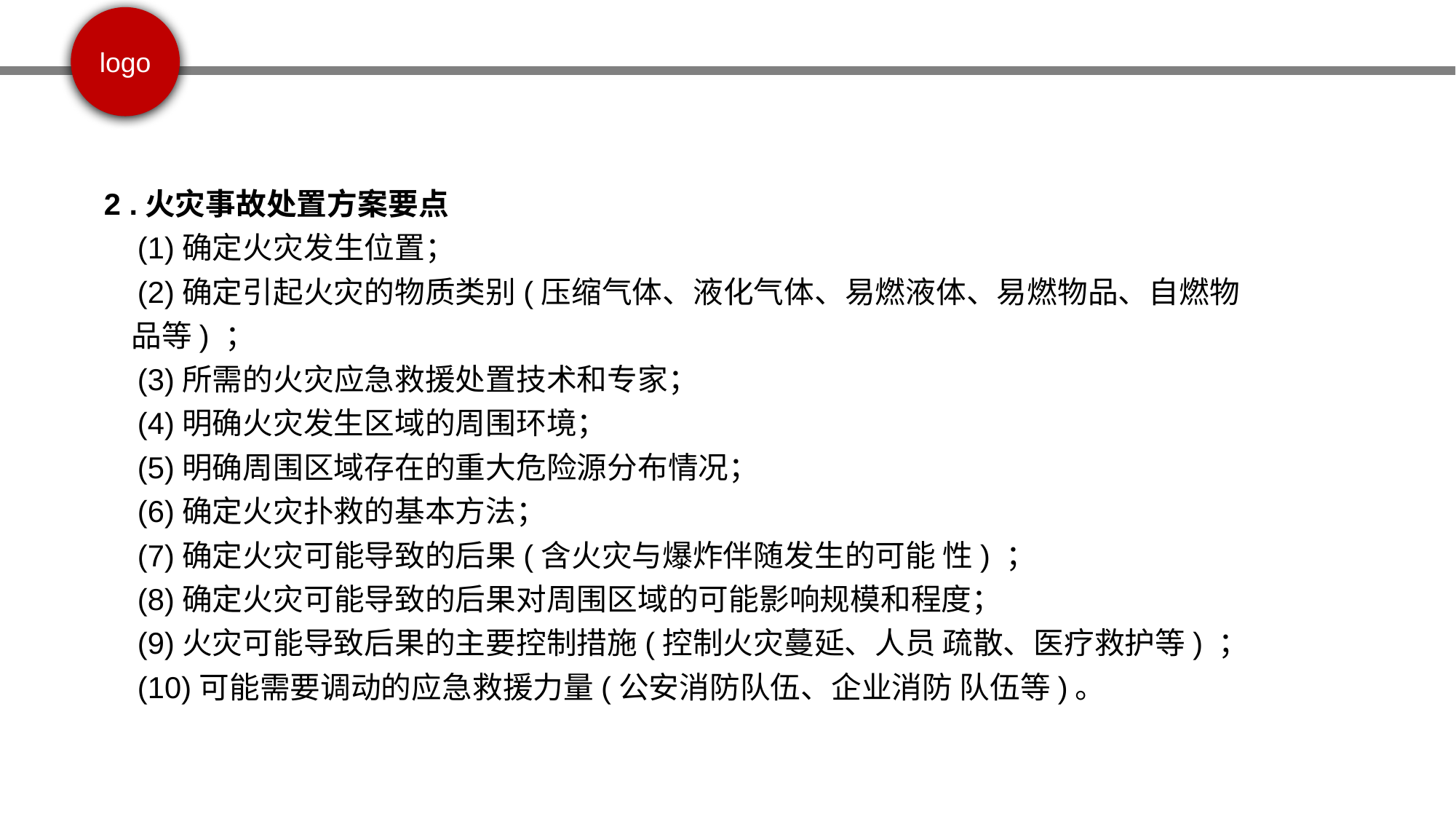

2 .火灾事故处置方案要点
    (1)确定火灾发生位置；
    (2)确定引起火灾的物质类别(压缩气体、液化气体、易燃液体、易燃物品、自燃物品等) ；
    (3)所需的火灾应急救援处置技术和专家；
    (4)明确火灾发生区域的周围环境；
    (5)明确周围区域存在的重大危险源分布情况；
    (6)确定火灾扑救的基本方法；
    (7)确定火灾可能导致的后果(含火灾与爆炸伴随发生的可能 性) ；
    (8)确定火灾可能导致的后果对周围区域的可能影响规模和程度；
    (9)火灾可能导致后果的主要控制措施(控制火灾蔓延、人员 疏散、医疗救护等) ；
    (10)可能需要调动的应急救援力量(公安消防队伍、企业消防 队伍等)。